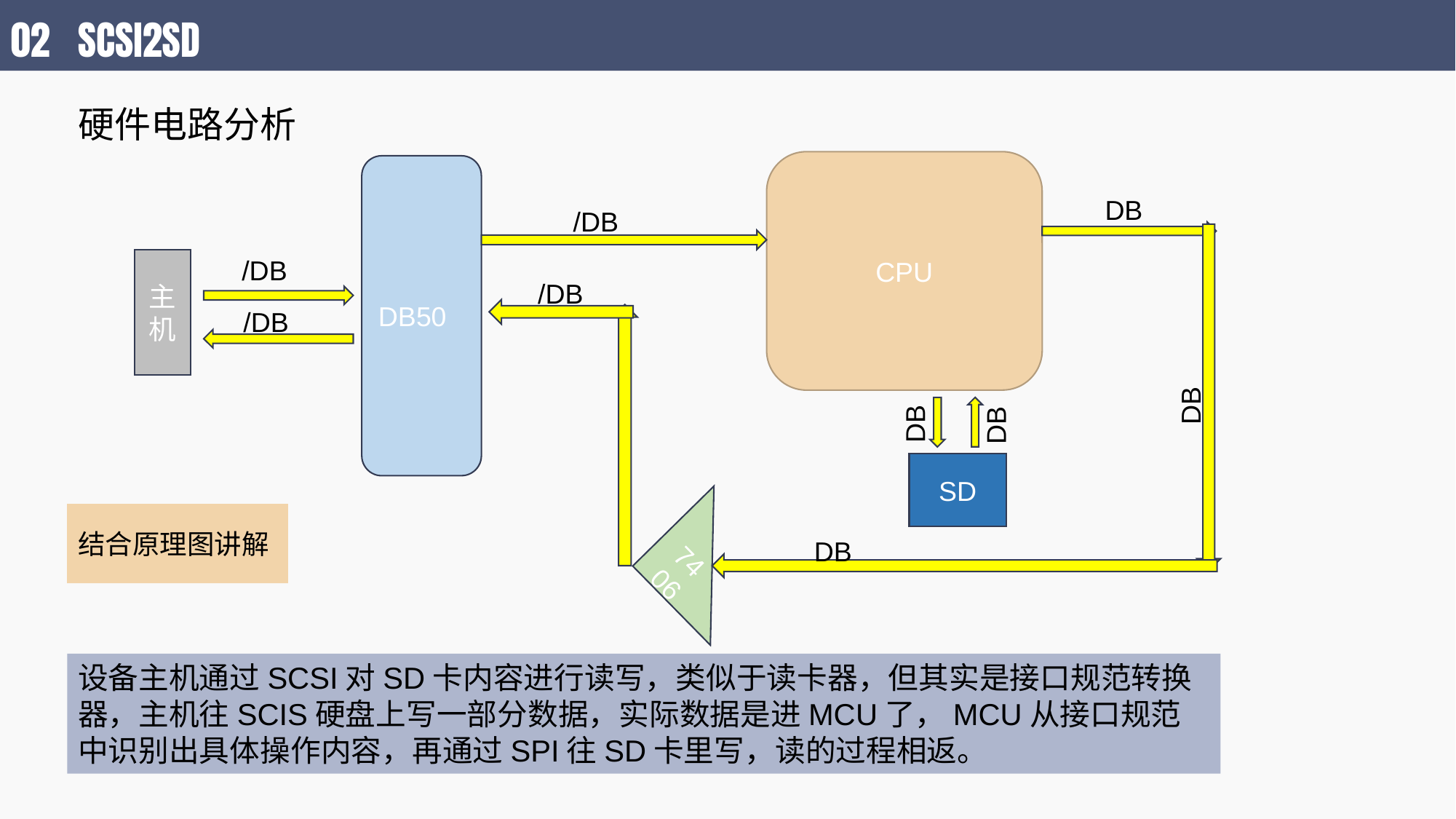

02   SCSI2SD

硬件电路分析
CPU
DB50
DB
/DB

/DB
主机
/DB

/DB

DB

DB
DB
SD
7406
DB
结合原理图讲解
设备主机通过SCSI对SD卡内容进行读写，类似于读卡器，但其实是接口规范转换器，主机往SCIS硬盘上写一部分数据，实际数据是进MCU了，MCU从接口规范中识别出具体操作内容，再通过SPI往SD卡里写，读的过程相返。